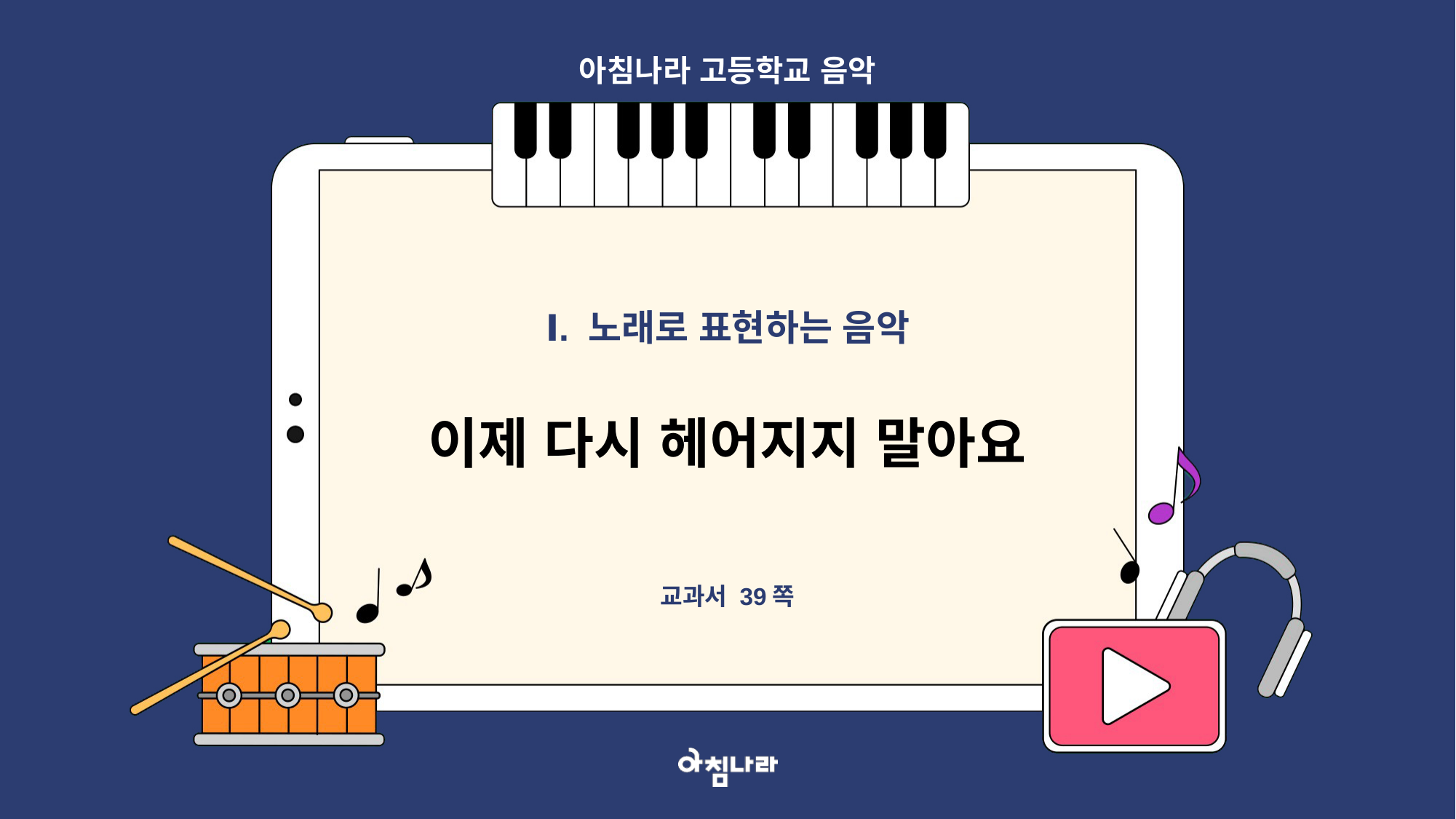

아침나라 고등학교 음악

Ⅰ. 노래로 표현하는 음악
이제 다시 헤어지지 말아요
교과서 39쪽